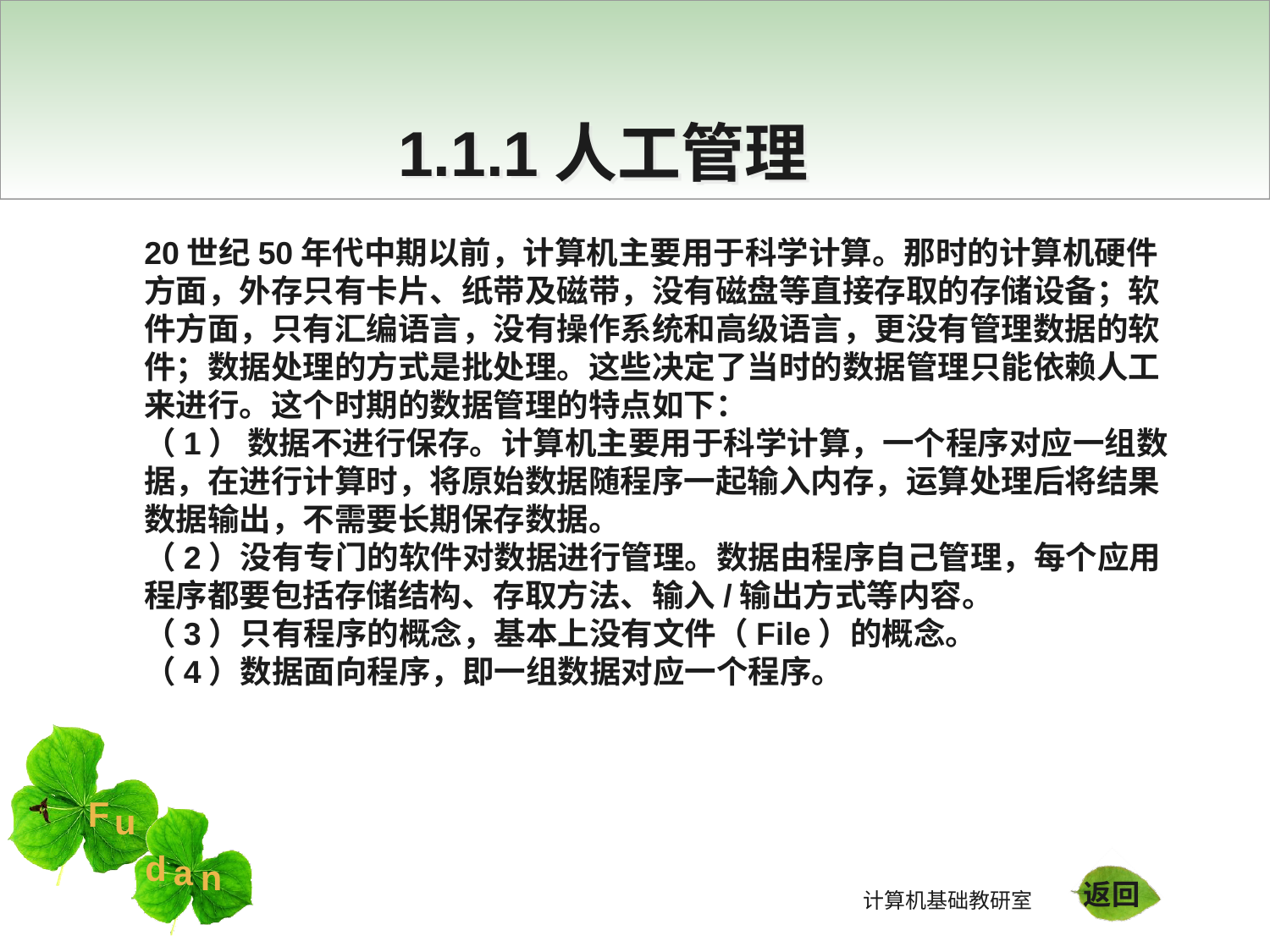

1.1.1人工管理
20世纪50年代中期以前，计算机主要用于科学计算。那时的计算机硬件方面，外存只有卡片、纸带及磁带，没有磁盘等直接存取的存储设备；软件方面，只有汇编语言，没有操作系统和高级语言，更没有管理数据的软件；数据处理的方式是批处理。这些决定了当时的数据管理只能依赖人工来进行。这个时期的数据管理的特点如下：
（1） 数据不进行保存。计算机主要用于科学计算，一个程序对应一组数据，在进行计算时，将原始数据随程序一起输入内存，运算处理后将结果数据输出，不需要长期保存数据。
（2）没有专门的软件对数据进行管理。数据由程序自己管理，每个应用程序都要包括存储结构、存取方法、输入/输出方式等内容。
（3）只有程序的概念，基本上没有文件（File）的概念。
（4）数据面向程序，即一组数据对应一个程序。

返回